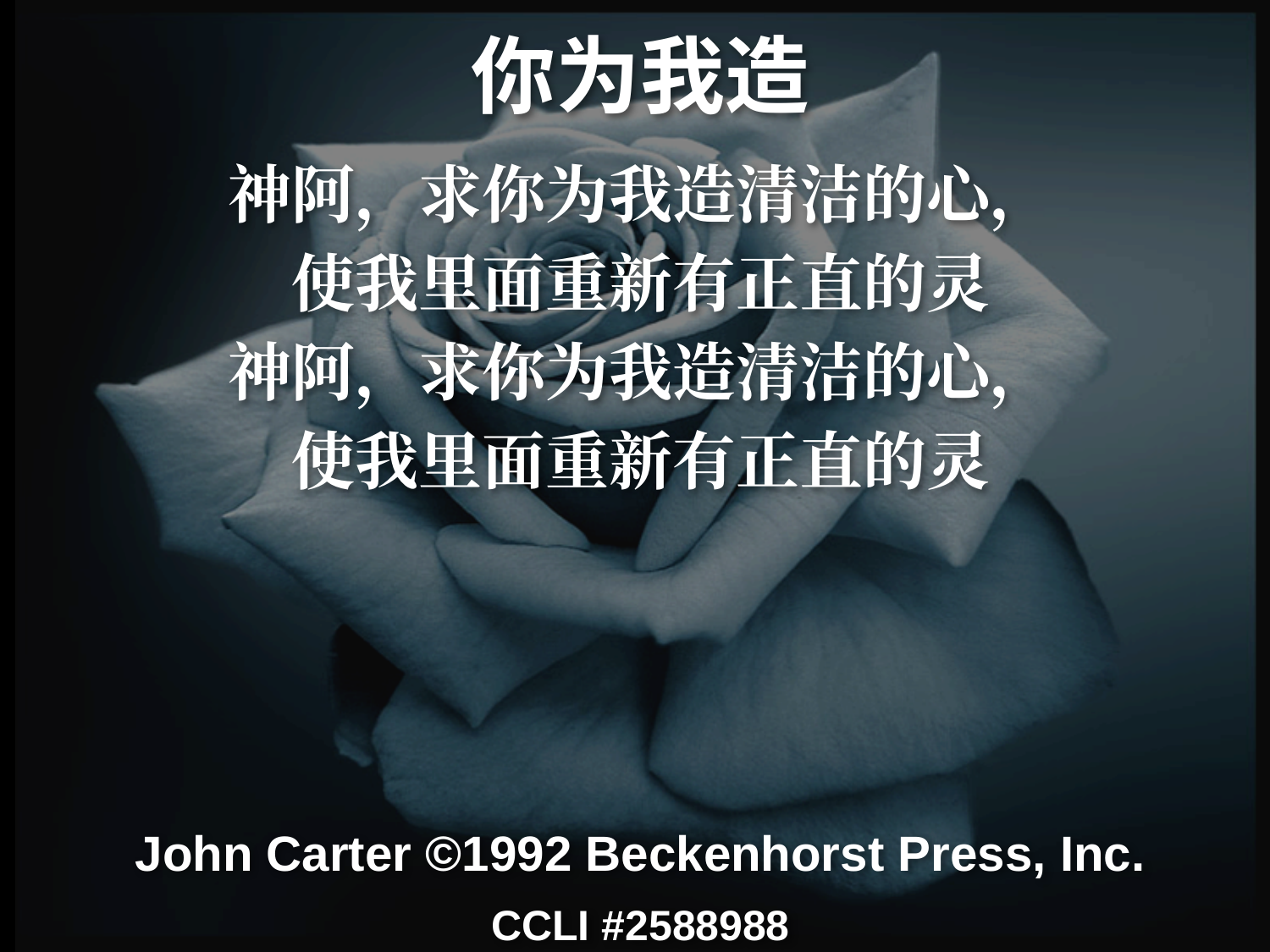

# 你为我造
神阿，求你为我造清洁的心，
使我里面重新有正直的灵
神阿，求你为我造清洁的心，
使我里面重新有正直的灵
John Carter ©1992 Beckenhorst Press, Inc.
CCLI #2588988